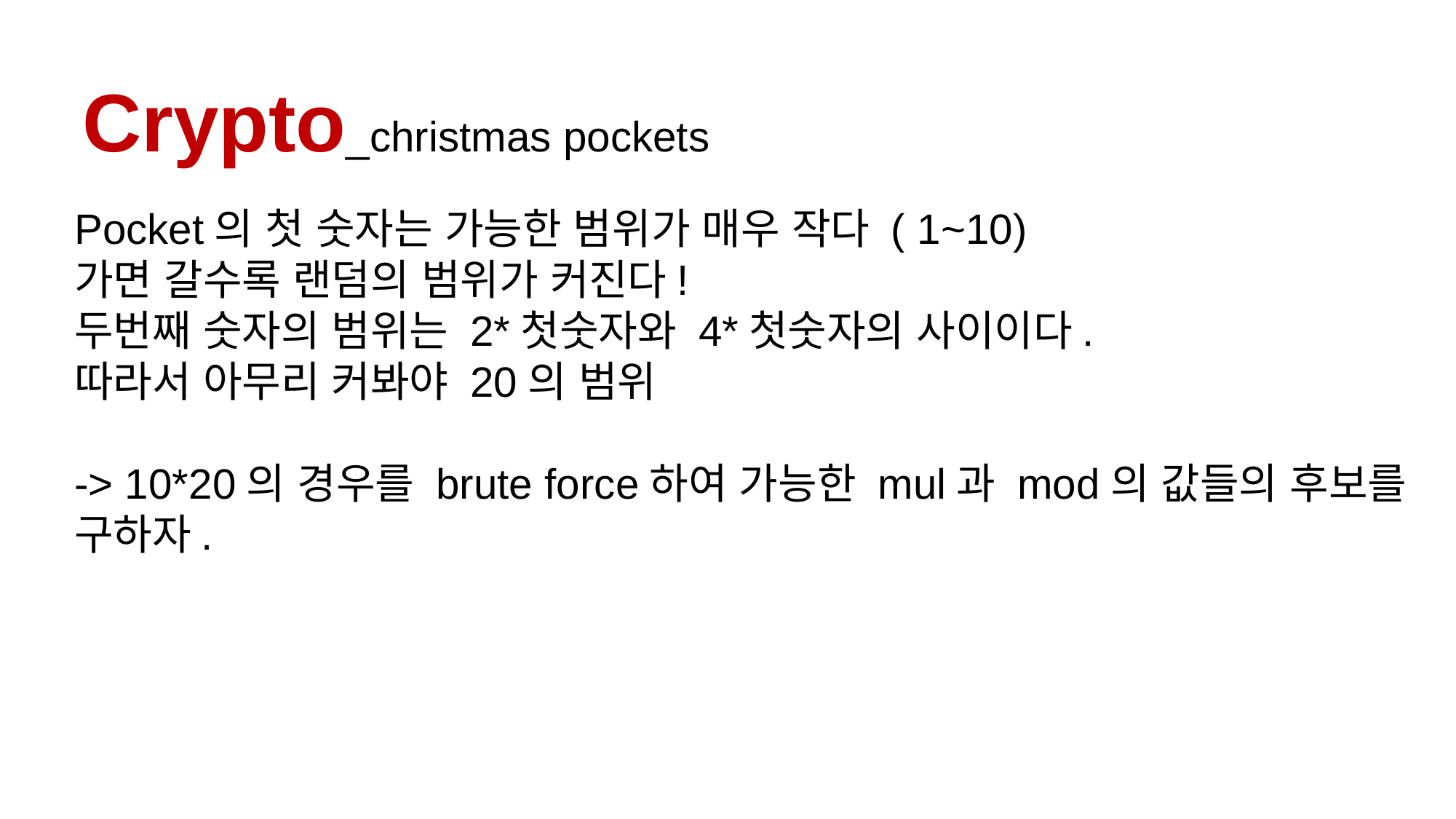

Crypto_christmas pockets
Pocket의 첫 숫자는 가능한 범위가 매우 작다 ( 1~10)
가면 갈수록 랜덤의 범위가 커진다!
두번째 숫자의 범위는 2*첫숫자와 4*첫숫자의 사이이다.
따라서 아무리 커봐야 20의 범위

-> 10*20의 경우를 brute force하여 가능한 mul과 mod의 값들의 후보를 구하자.